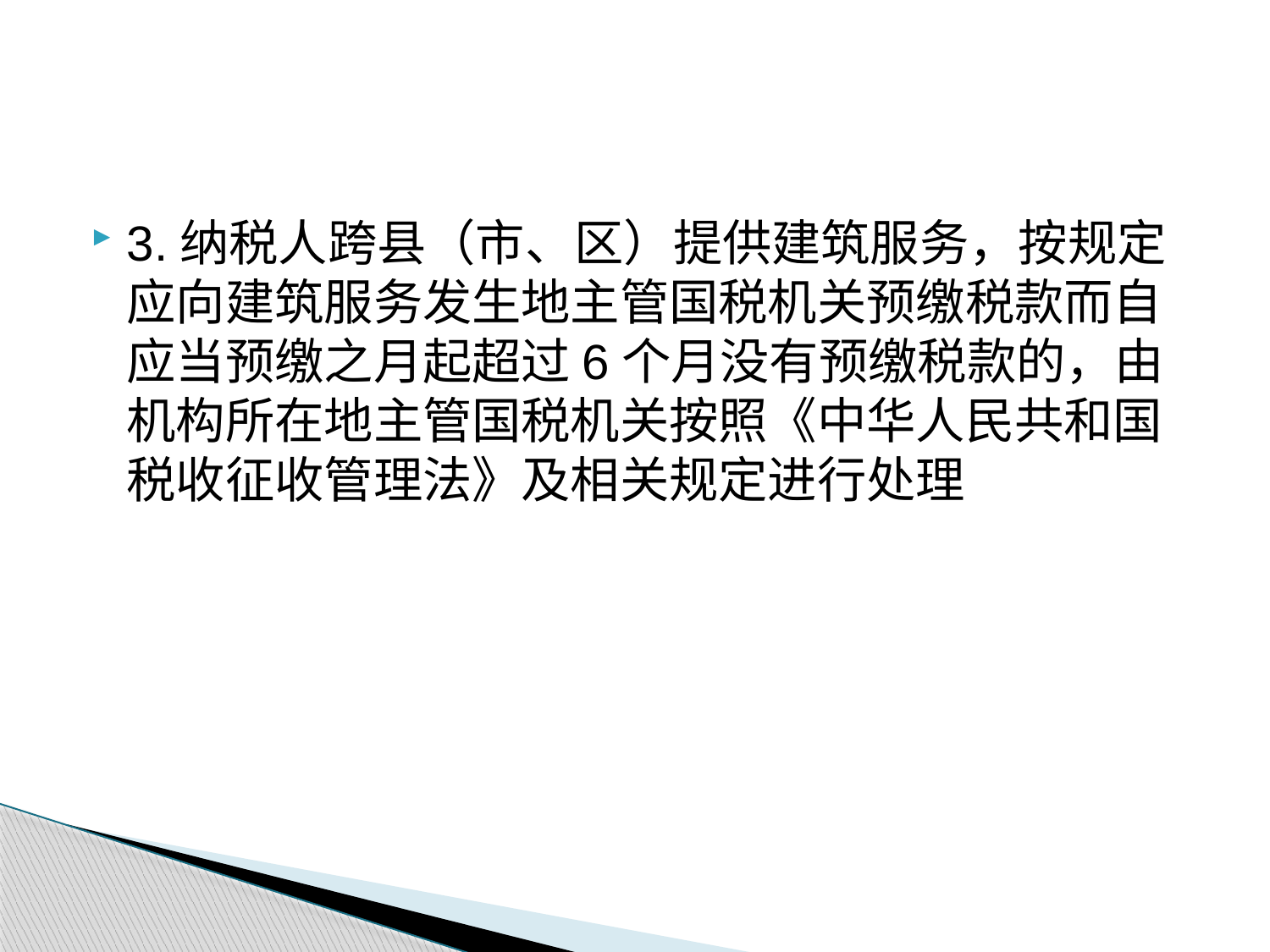

#
3.纳税人跨县（市、区）提供建筑服务，按规定应向建筑服务发生地主管国税机关预缴税款而自应当预缴之月起超过6个月没有预缴税款的，由机构所在地主管国税机关按照《中华人民共和国税收征收管理法》及相关规定进行处理